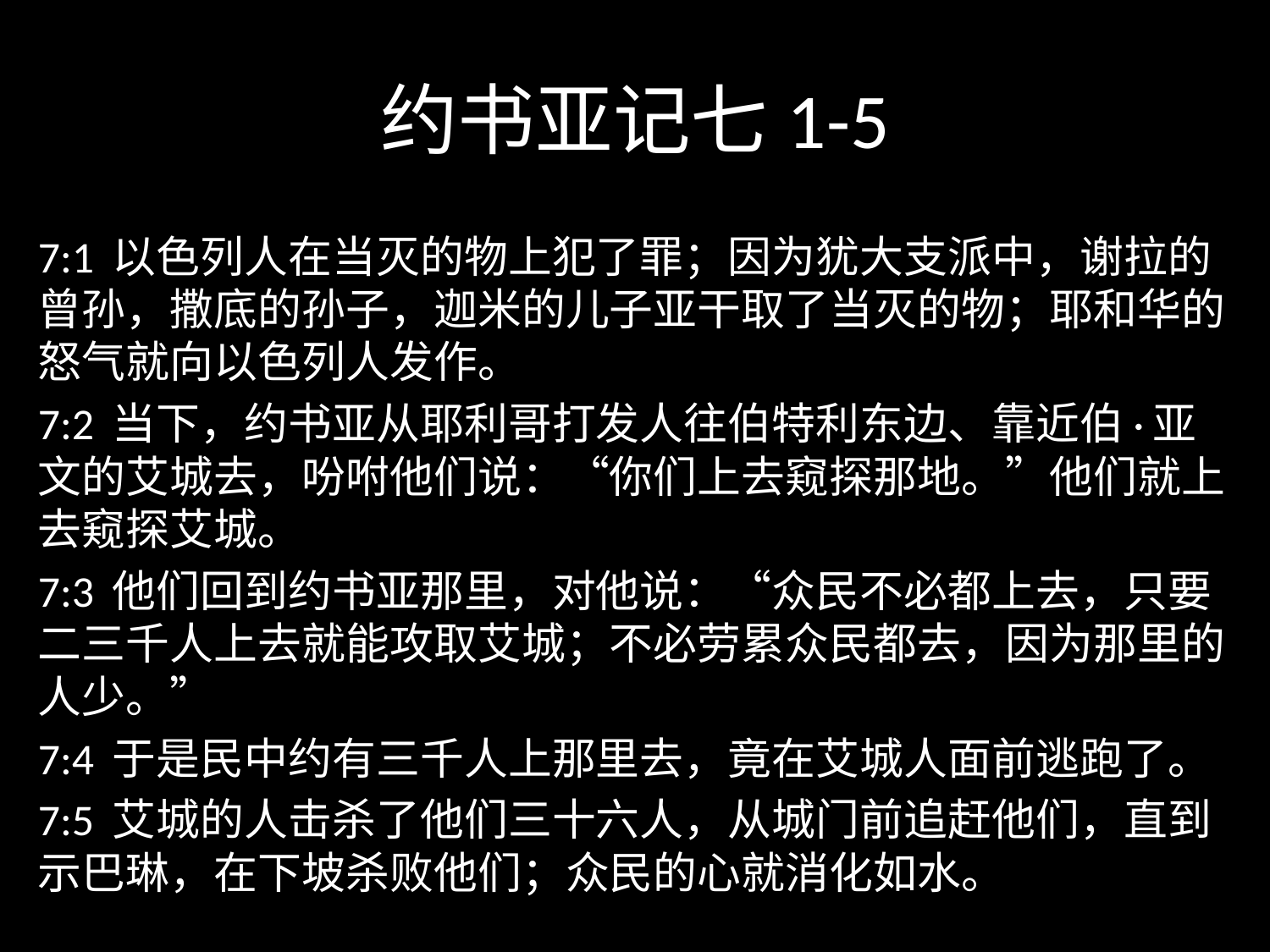

# 约书亚记七1-5
7:1 以色列人在当灭的物上犯了罪；因为犹大支派中，谢拉的曾孙，撒底的孙子，迦米的儿子亚干取了当灭的物；耶和华的怒气就向以色列人发作。
7:2 当下，约书亚从耶利哥打发人往伯特利东边、靠近伯·亚文的艾城去，吩咐他们说：“你们上去窥探那地。”他们就上去窥探艾城。
7:3 他们回到约书亚那里，对他说：“众民不必都上去，只要二三千人上去就能攻取艾城；不必劳累众民都去，因为那里的人少。”
7:4 于是民中约有三千人上那里去，竟在艾城人面前逃跑了。
7:5 艾城的人击杀了他们三十六人，从城门前追赶他们，直到示巴琳，在下坡杀败他们；众民的心就消化如水。